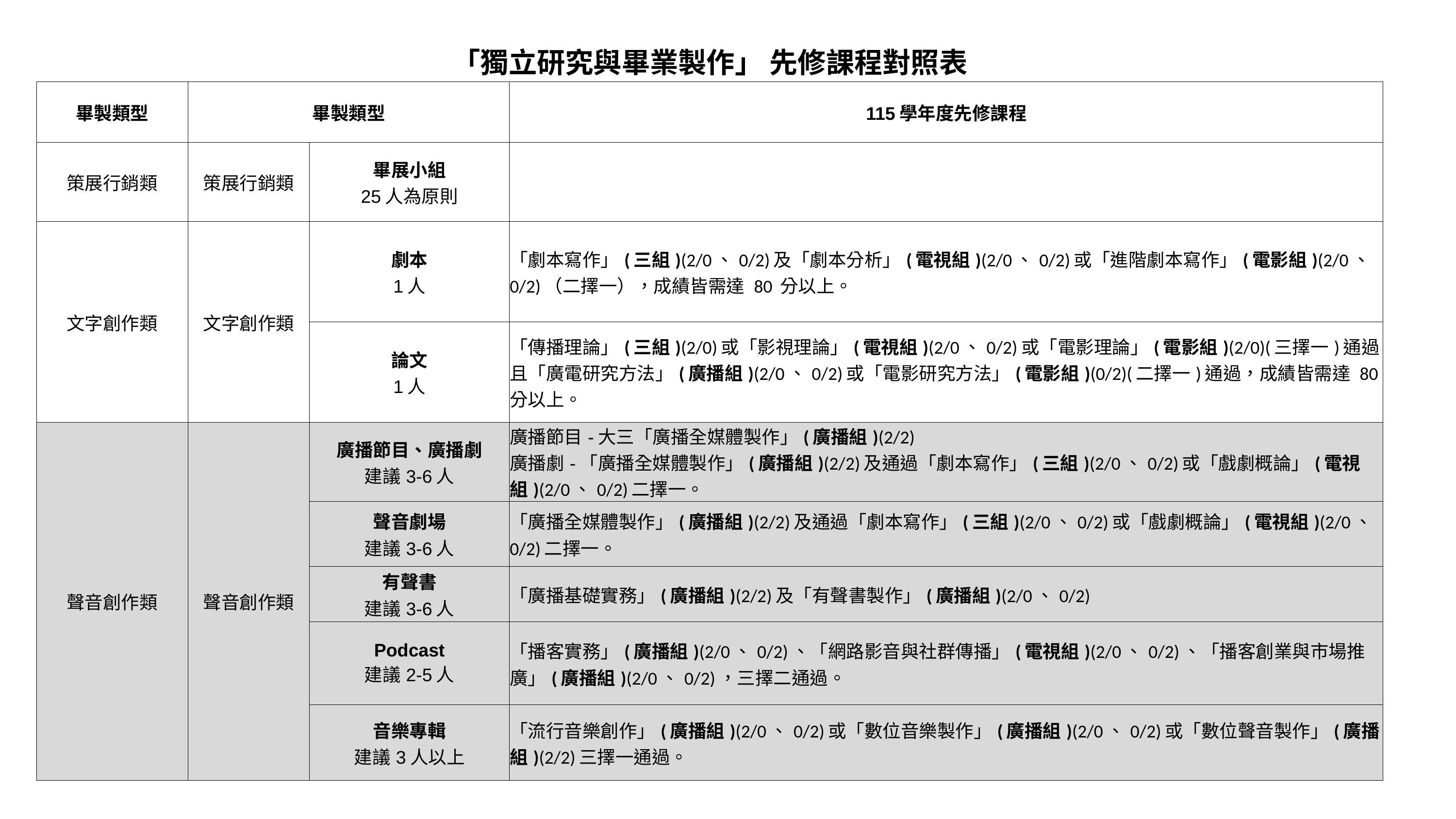

| 「獨立研究與畢業製作」 先修課程對照表 |  |  |  |
| --- | --- | --- | --- |
| 畢製類型 | 畢製類型 |  | 115學年度先修課程 |
| 策展行銷類 | 策展行銷類 | 畢展小組 25人為原則 |  |
| 文字創作類 | 文字創作類 | 劇本 1人 | 「劇本寫作」(三組)(2/0、0/2)及「劇本分析」(電視組)(2/0、0/2)或「進階劇本寫作」(電影組)(2/0、0/2)（二擇一），成績皆需達 80 分以上。 |
|  |  | 論文 1人 | 「傳播理論」(三組)(2/0)或「影視理論」(電視組)(2/0、0/2)或「電影理論」(電影組)(2/0)(三擇一)通過且「廣電研究方法」(廣播組)(2/0、0/2)或「電影研究方法」(電影組)(0/2)(二擇一)通過，成績皆需達 80 分以上。 |
| 聲音創作類 | 聲音創作類 | 廣播節目、廣播劇 建議3-6人 | 廣播節目-大三「廣播全媒體製作」(廣播組)(2/2) 廣播劇-「廣播全媒體製作」(廣播組)(2/2)及通過「劇本寫作」(三組)(2/0、0/2)或「戲劇概論」(電視組)(2/0、0/2)二擇一。 |
|  |  | 聲音劇場 建議3-6人 | 「廣播全媒體製作」(廣播組)(2/2)及通過「劇本寫作」(三組)(2/0、0/2)或「戲劇概論」(電視組)(2/0、0/2)二擇一。 |
|  |  | 有聲書 建議3-6人 | 「廣播基礎實務」(廣播組)(2/2)及「有聲書製作」(廣播組)(2/0、0/2) |
|  |  | Podcast 建議2-5人 | 「播客實務」(廣播組)(2/0、0/2)、「網路影音與社群傳播」(電視組)(2/0、0/2)、「播客創業與市場推廣」(廣播組)(2/0、0/2)，三擇二通過。 |
|  |  | 音樂專輯 建議3人以上 | 「流行音樂創作」(廣播組)(2/0、0/2)或「數位音樂製作」(廣播組)(2/0、0/2)或「數位聲音製作」(廣播組)(2/2)三擇一通過。 |